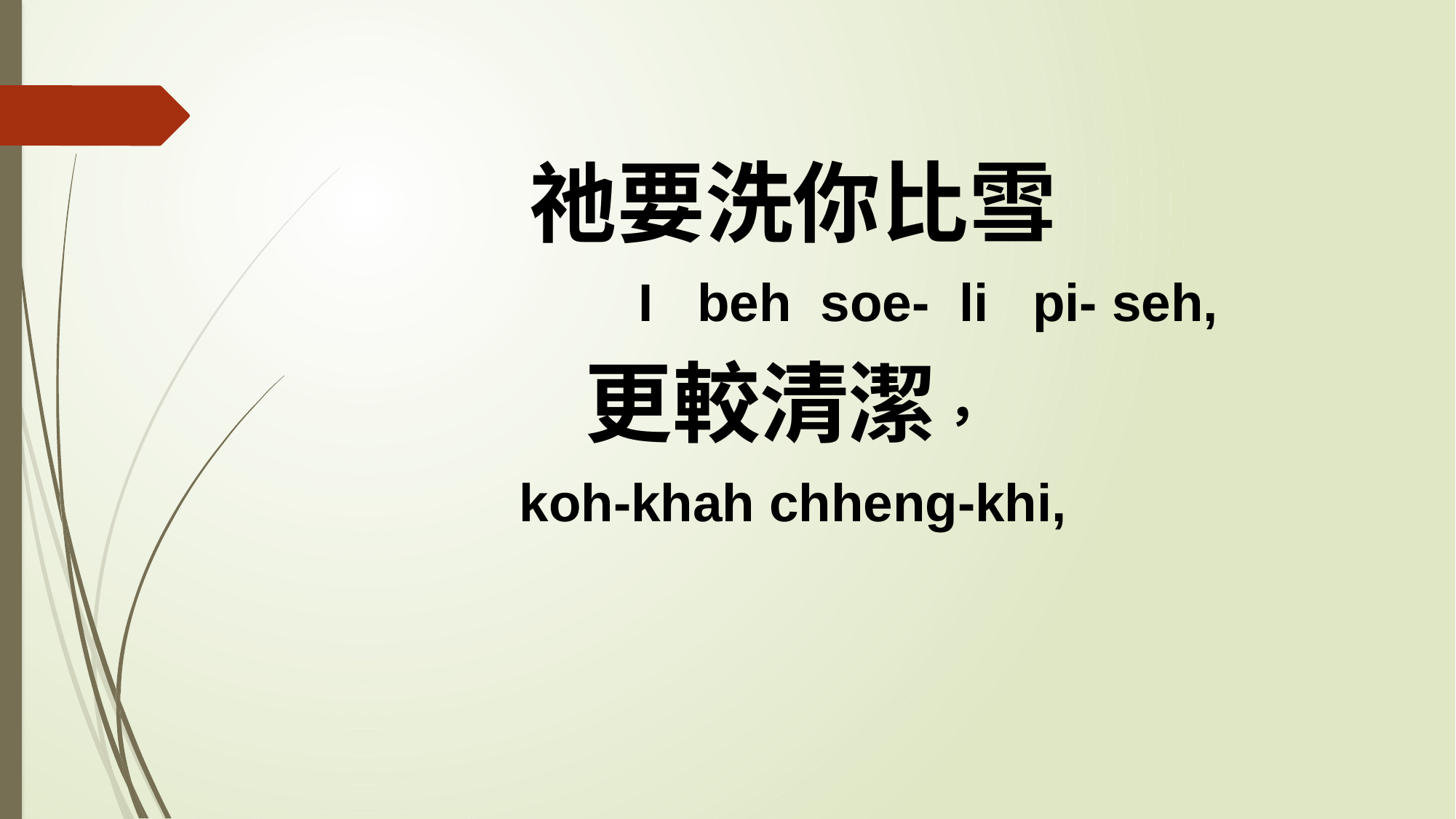

祂要洗你比雪
                       I   beh  soe-  li   pi- seh,
更較清潔，
koh-khah chheng-khi,